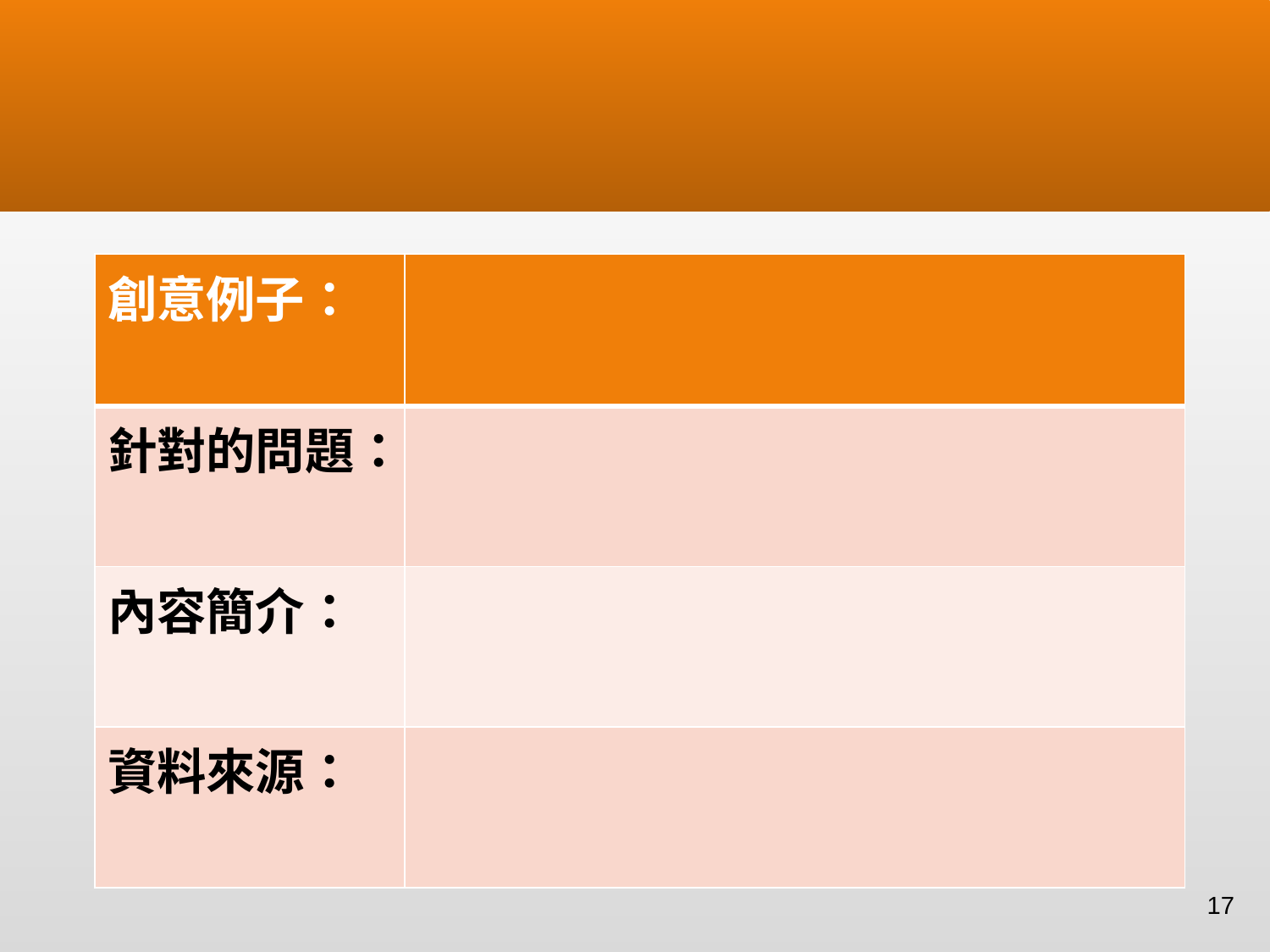

#
| 創意例子： |  |
| --- | --- |
| 針對的問題： |  |
| 內容簡介： |  |
| 資料來源： |  |
17